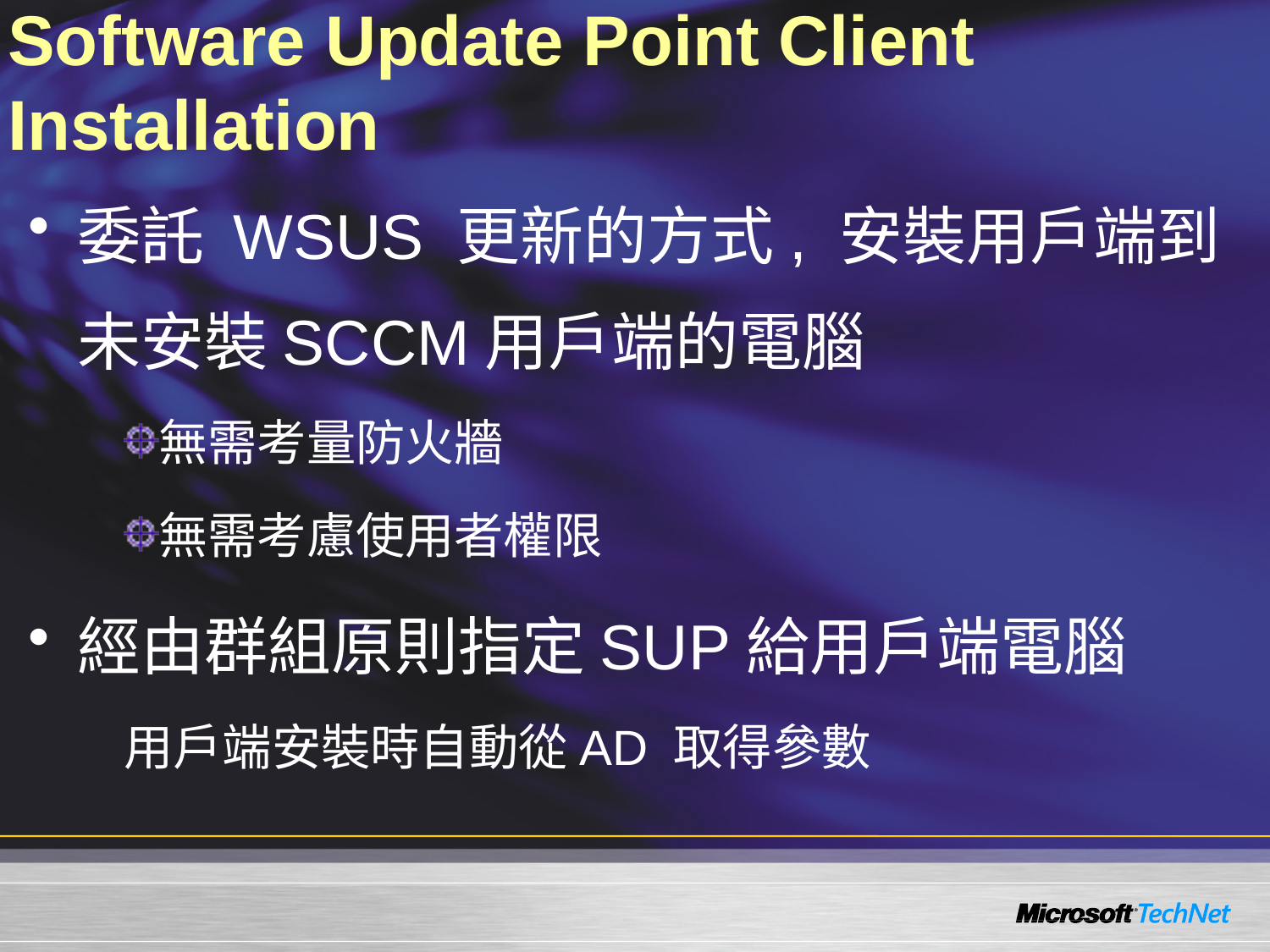

# Software Update Point Client Installation
委託 WSUS 更新的方式, 安裝用戶端到未安裝SCCM用戶端的電腦
無需考量防火牆
無需考慮使用者權限
經由群組原則指定SUP給用戶端電腦
用戶端安裝時自動從AD 取得參數